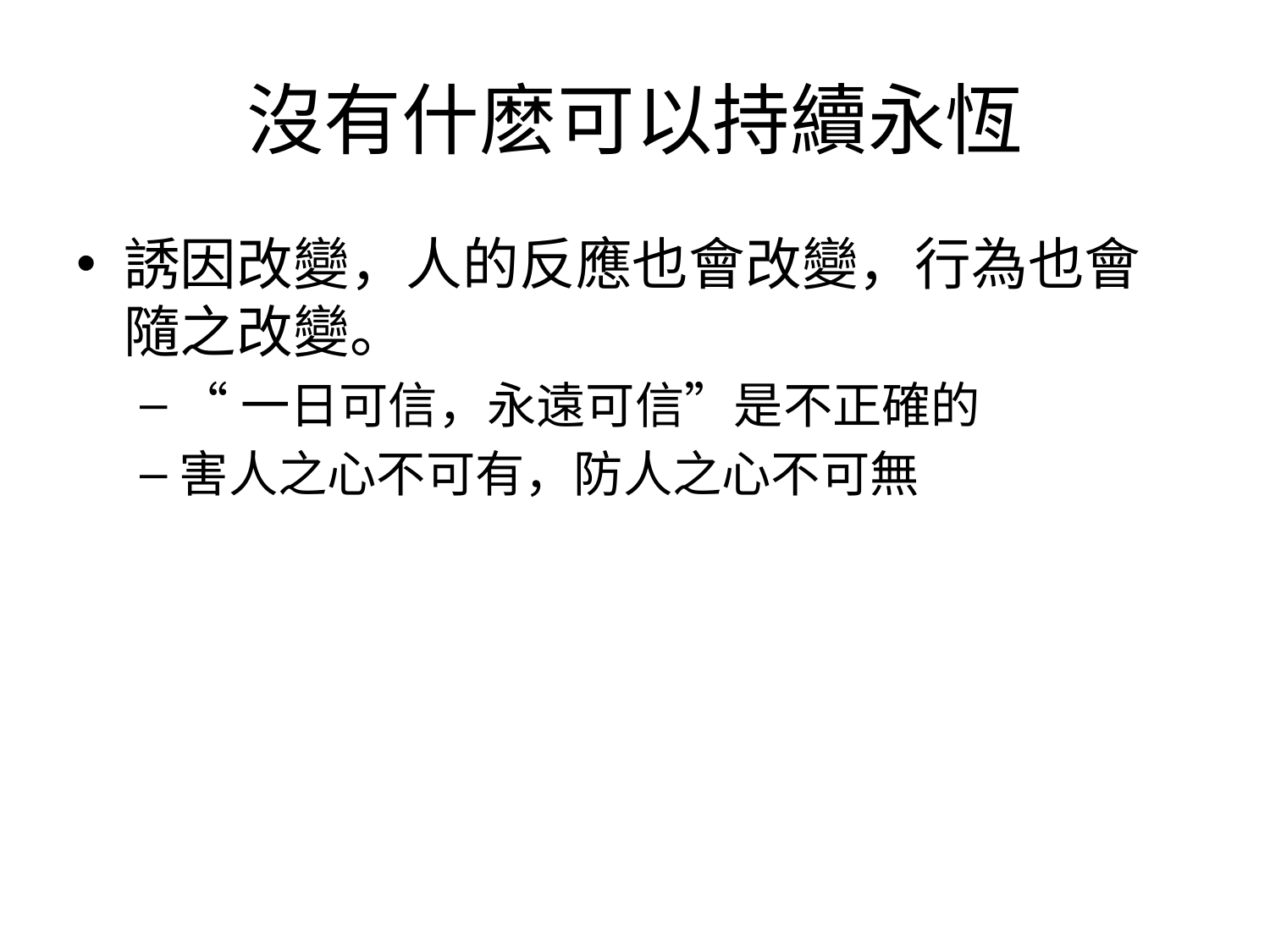

# 沒有什麽可以持續永恆
誘因改變，人的反應也會改變，行為也會隨之改變。
“一日可信，永遠可信”是不正確的
害人之心不可有，防人之心不可無